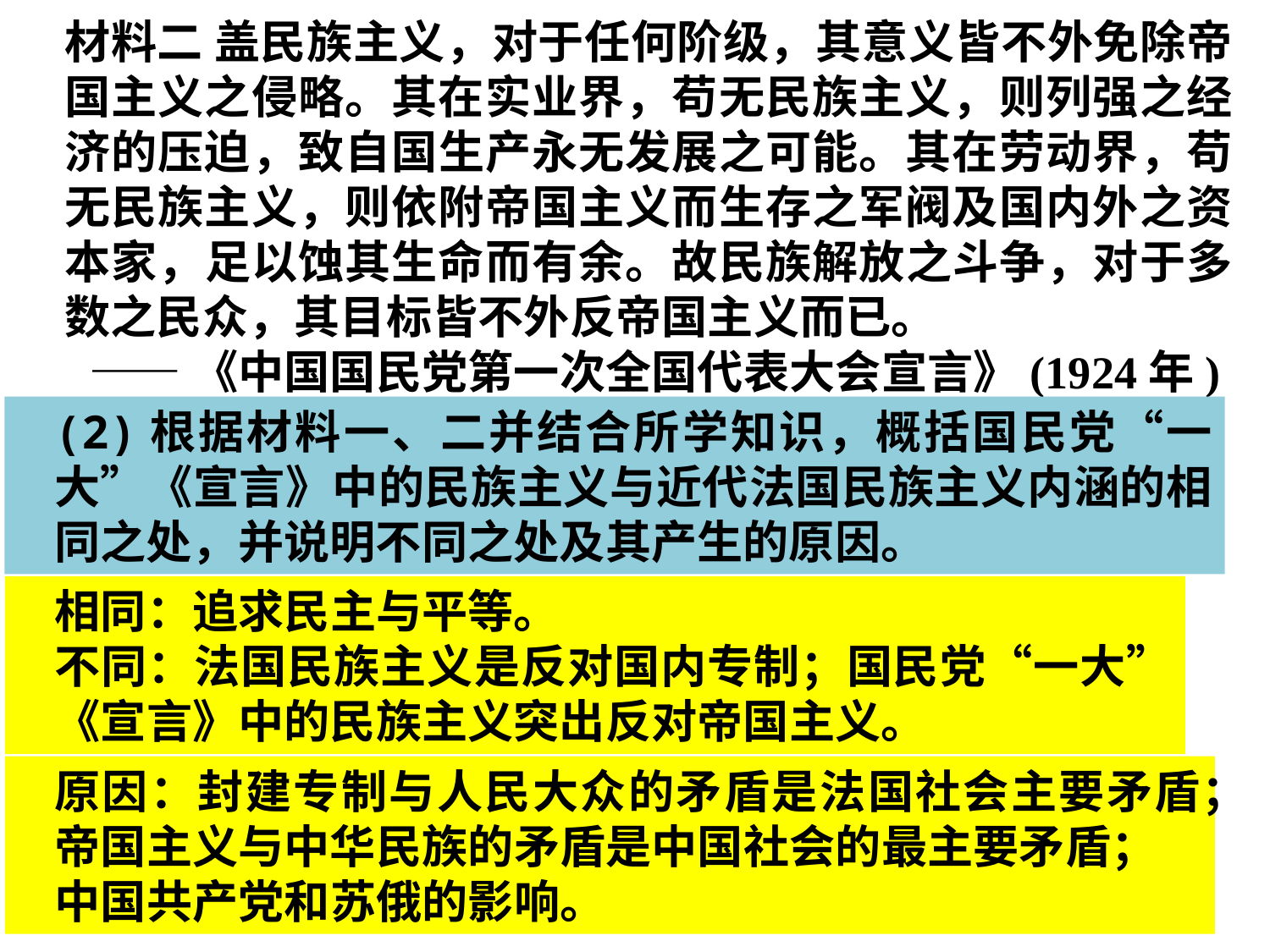

材料二 盖民族主义，对于任何阶级，其意义皆不外免除帝国主义之侵略。其在实业界，苟无民族主义，则列强之经济的压迫，致自国生产永无发展之可能。其在劳动界，苟无民族主义，则依附帝国主义而生存之军阀及国内外之资本家，足以蚀其生命而有余。故民族解放之斗争，对于多数之民众，其目标皆不外反帝国主义而已。
——《中国国民党第一次全国代表大会宣言》(1924年)

(2)根据材料一、二并结合所学知识，概括国民党“一大”《宣言》中的民族主义与近代法国民族主义内涵的相同之处，并说明不同之处及其产生的原因。
相同：追求民主与平等。
不同：法国民族主义是反对国内专制；国民党“一大”《宣言》中的民族主义突出反对帝国主义。
原因：封建专制与人民大众的矛盾是法国社会主要矛盾；帝国主义与中华民族的矛盾是中国社会的最主要矛盾；
中国共产党和苏俄的影响。